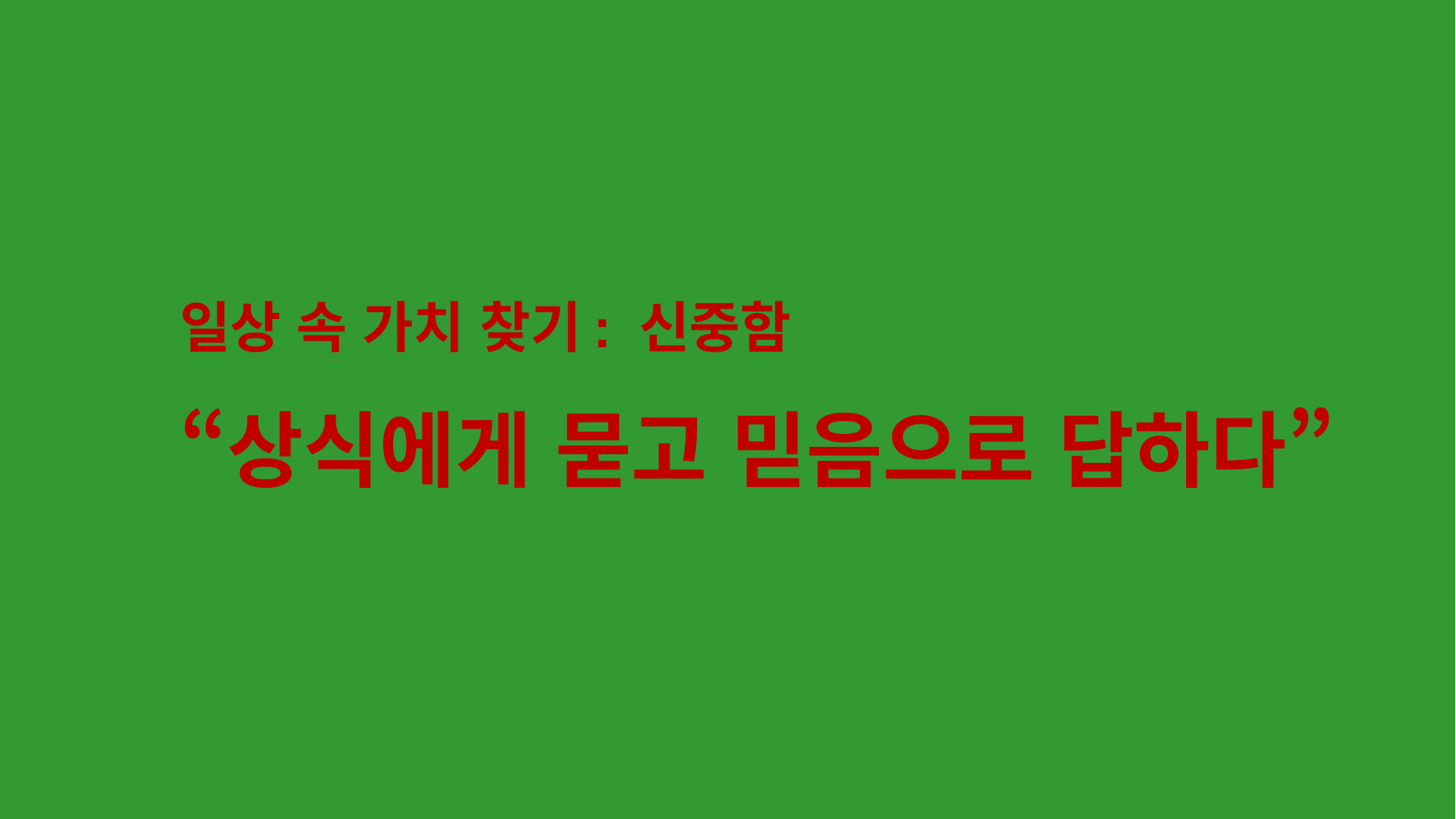

# 일상 속 가치 찾기: 신중함 “상식에게 묻고 믿음으로 답하다”